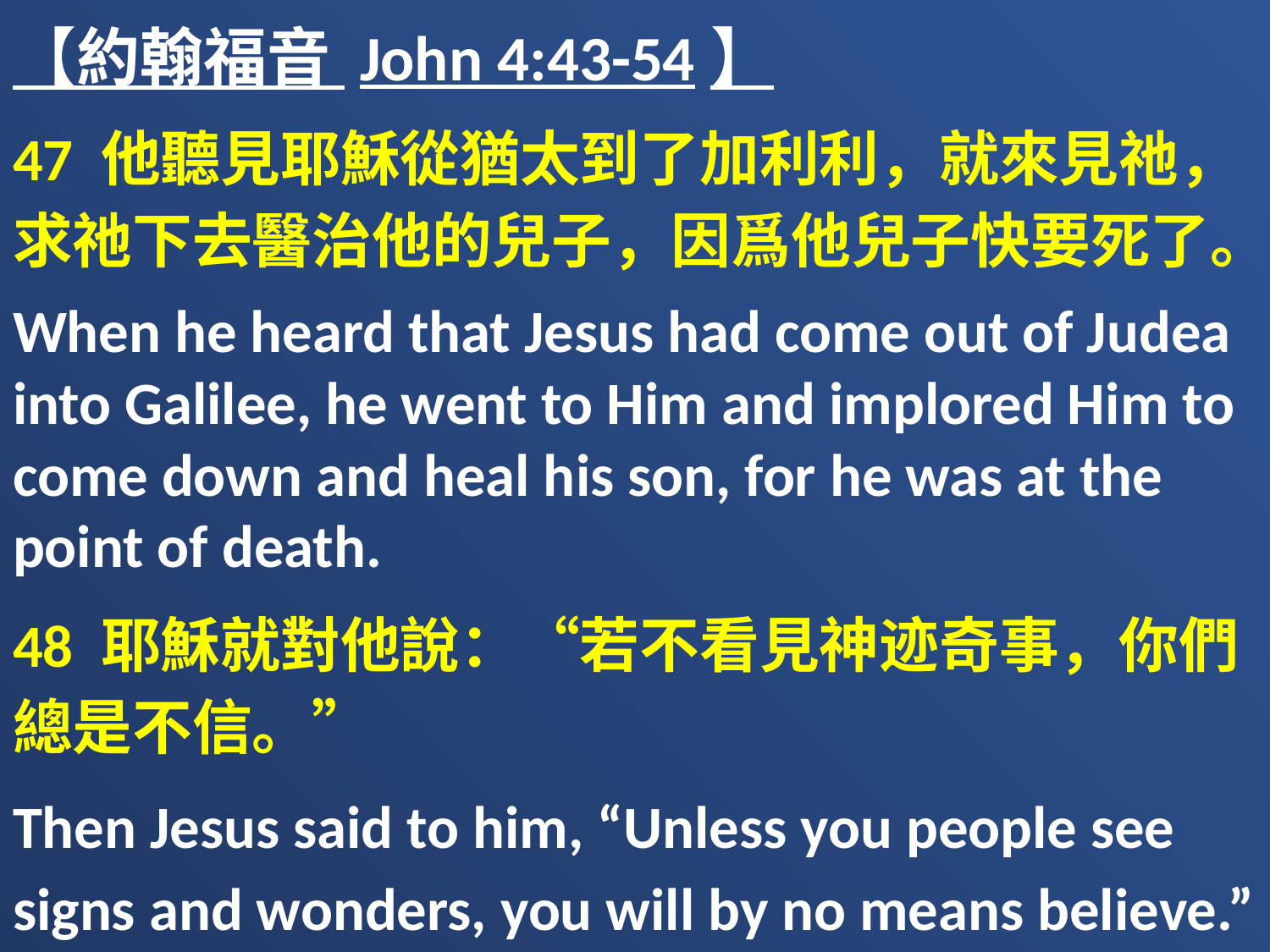

【約翰福音 John 4:43-54】
47 他聽見耶穌從猶太到了加利利，就來見祂，求祂下去醫治他的兒子，因爲他兒子快要死了。
When he heard that Jesus had come out of Judea into Galilee, he went to Him and implored Him to come down and heal his son, for he was at the point of death.
48 耶穌就對他說：“若不看見神迹奇事，你們總是不信。”
Then Jesus said to him, “Unless you people see signs and wonders, you will by no means believe.”